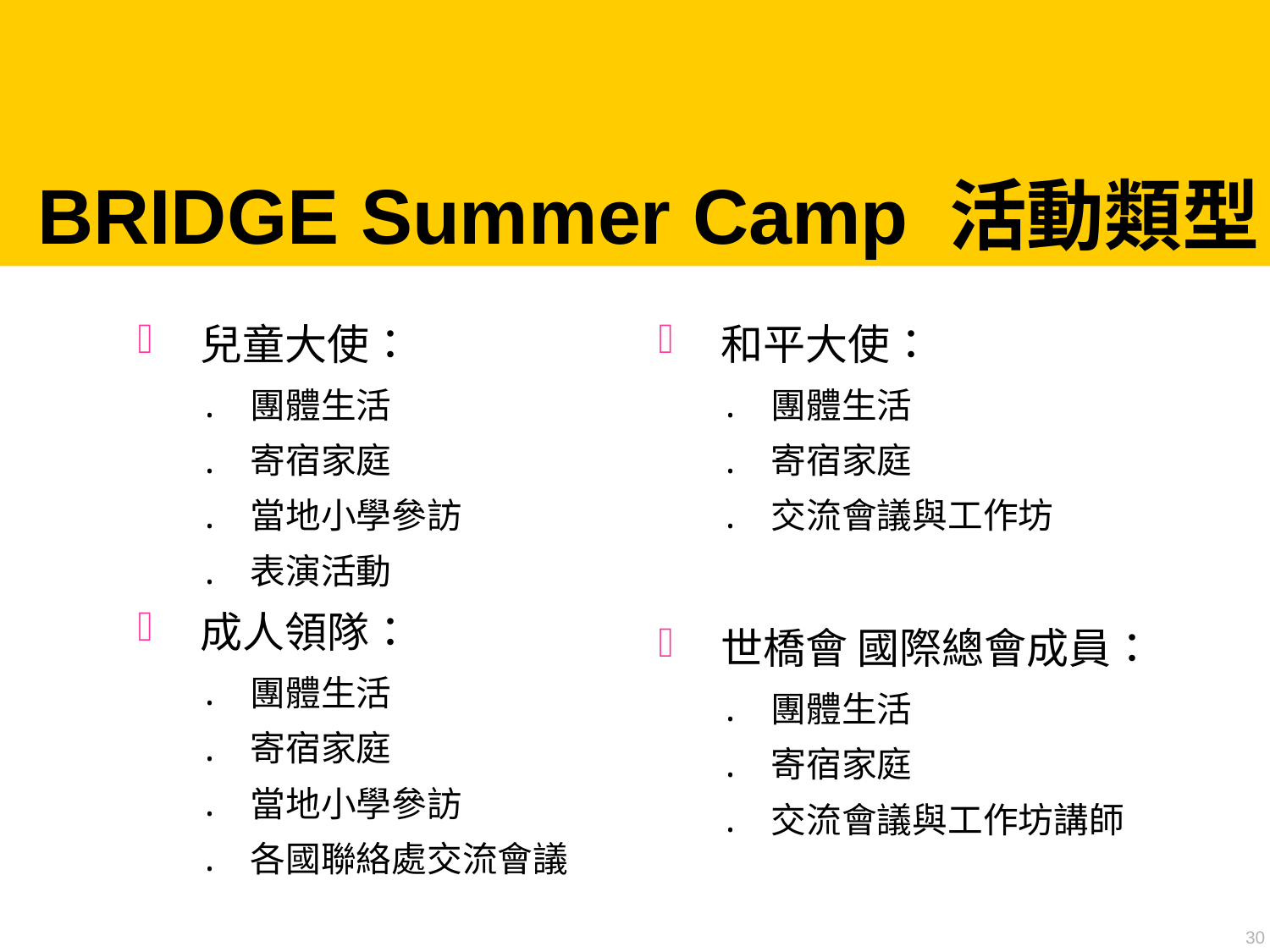

# BRIDGE Summer Camp 活動類型
和平大使：
團體生活
寄宿家庭
交流會議與工作坊

世橋會 國際總會成員：
團體生活
寄宿家庭
交流會議與工作坊講師

兒童大使：
團體生活
寄宿家庭
當地小學參訪
表演活動
成人領隊：
團體生活
寄宿家庭
當地小學參訪
各國聯絡處交流會議
30